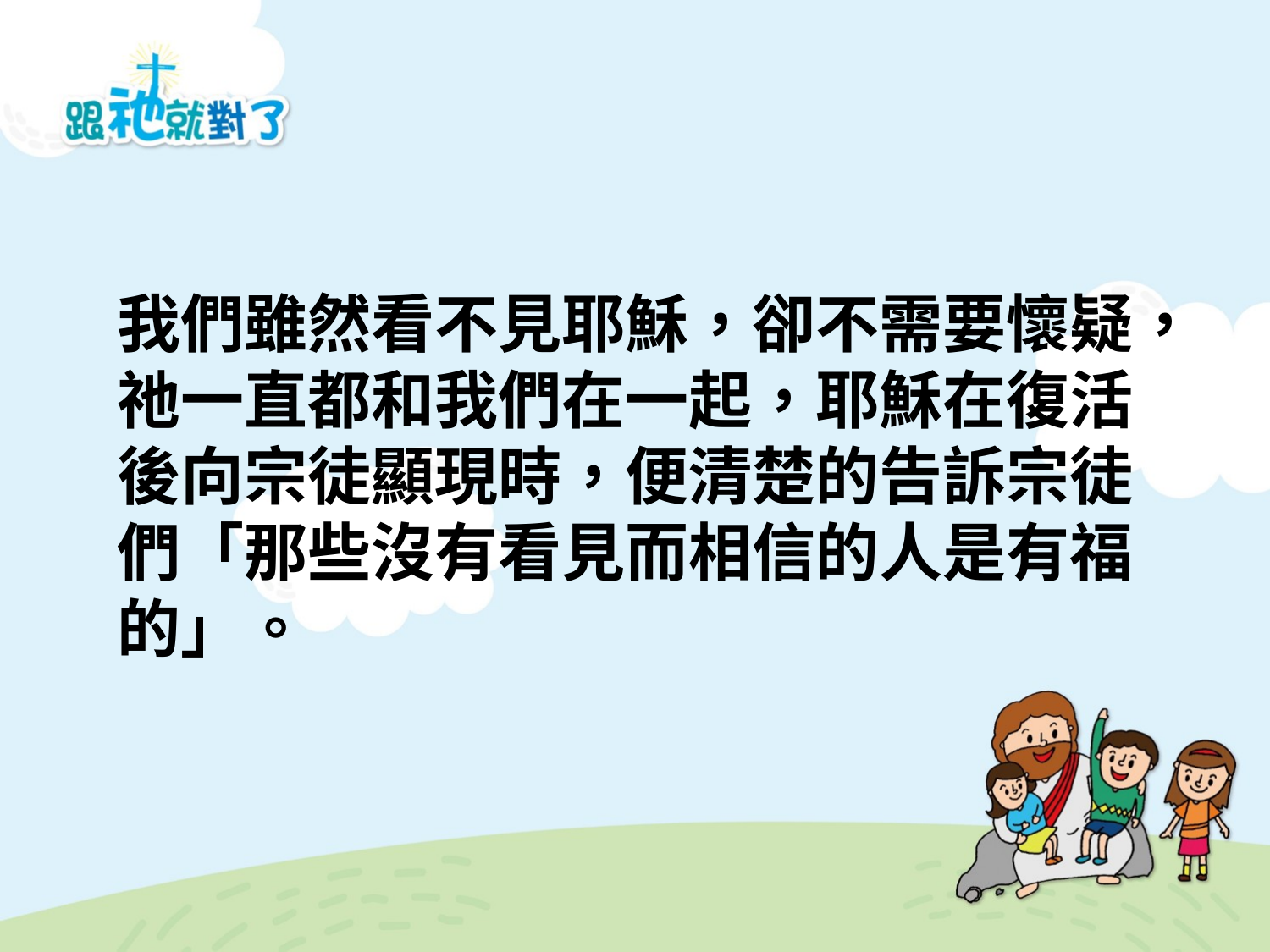

我們雖然看不見耶穌，卻不需要懷疑，祂一直都和我們在一起，耶穌在復活後向宗徒顯現時，便清楚的告訴宗徒們「那些沒有看見而相信的人是有福的」。